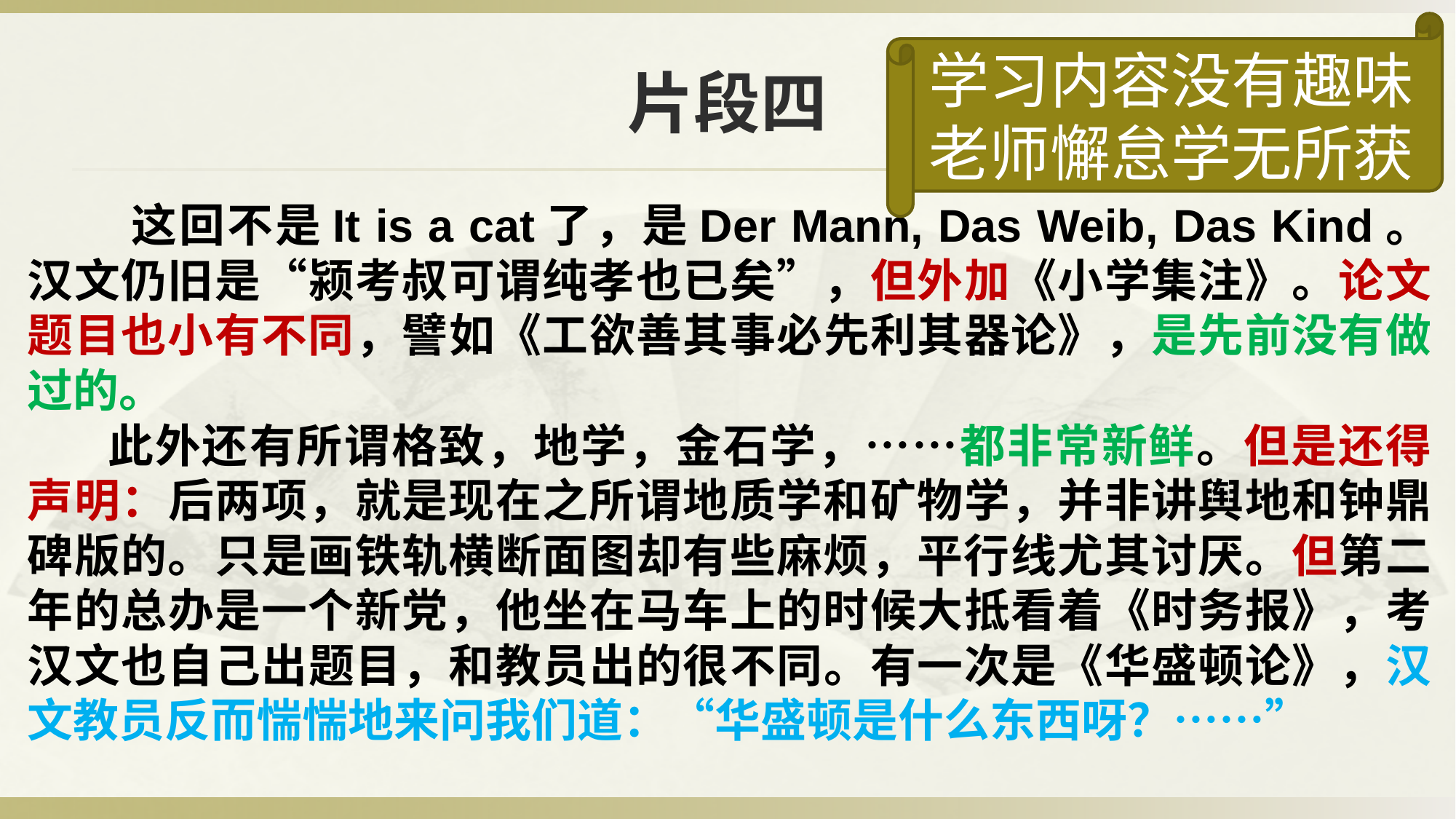

学习内容没有趣味
老师懈怠学无所获
# 片段四
 这回不是It is a cat了，是Der Mann, Das Weib, Das Kind。汉文仍旧是“颍考叔可谓纯孝也已矣”，但外加《小学集注》。论文题目也小有不同，譬如《工欲善其事必先利其器论》，是先前没有做过的。
此外还有所谓格致，地学，金石学，……都非常新鲜。但是还得声明：后两项，就是现在之所谓地质学和矿物学，并非讲舆地和钟鼎碑版的。只是画铁轨横断面图却有些麻烦，平行线尤其讨厌。但第二年的总办是一个新党，他坐在马车上的时候大抵看着《时务报》，考汉文也自己出题目，和教员出的很不同。有一次是《华盛顿论》，汉文教员反而惴惴地来问我们道：“华盛顿是什么东西呀？……”